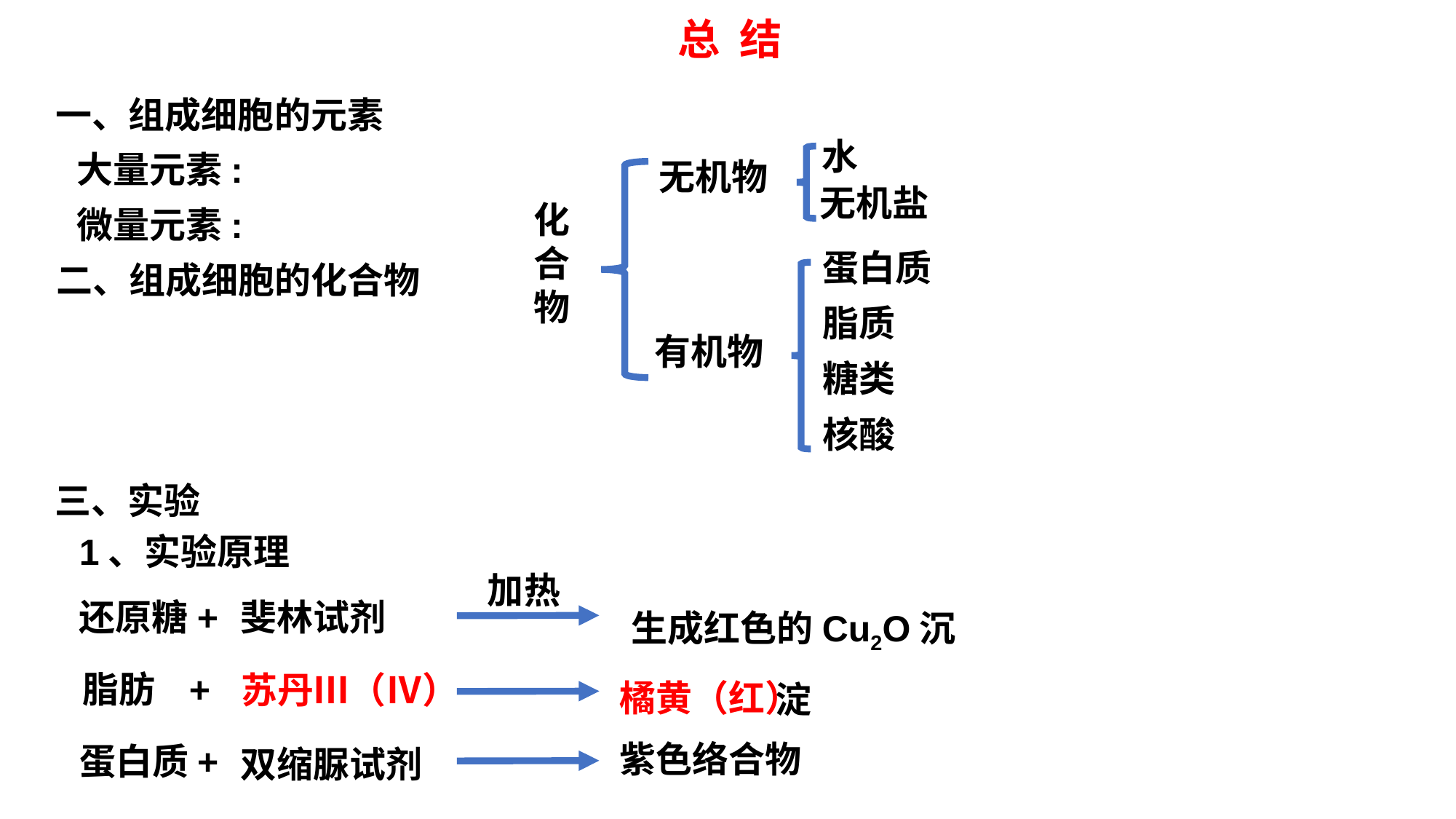

总  结
一、组成细胞的元素
水
大量元素:

无机物

无机盐
化
合
物
微量元素:
蛋白质
二、组成细胞的化合物

脂质
有机物
糖类
核酸
三、实验
1、实验原理
加热
生成红色的Cu2O沉淀
斐林试剂
还原糖+
脂肪   +
苏丹Ⅲ（Ⅳ）
橘黄（红）
紫色络合物
蛋白质+
双缩脲试剂